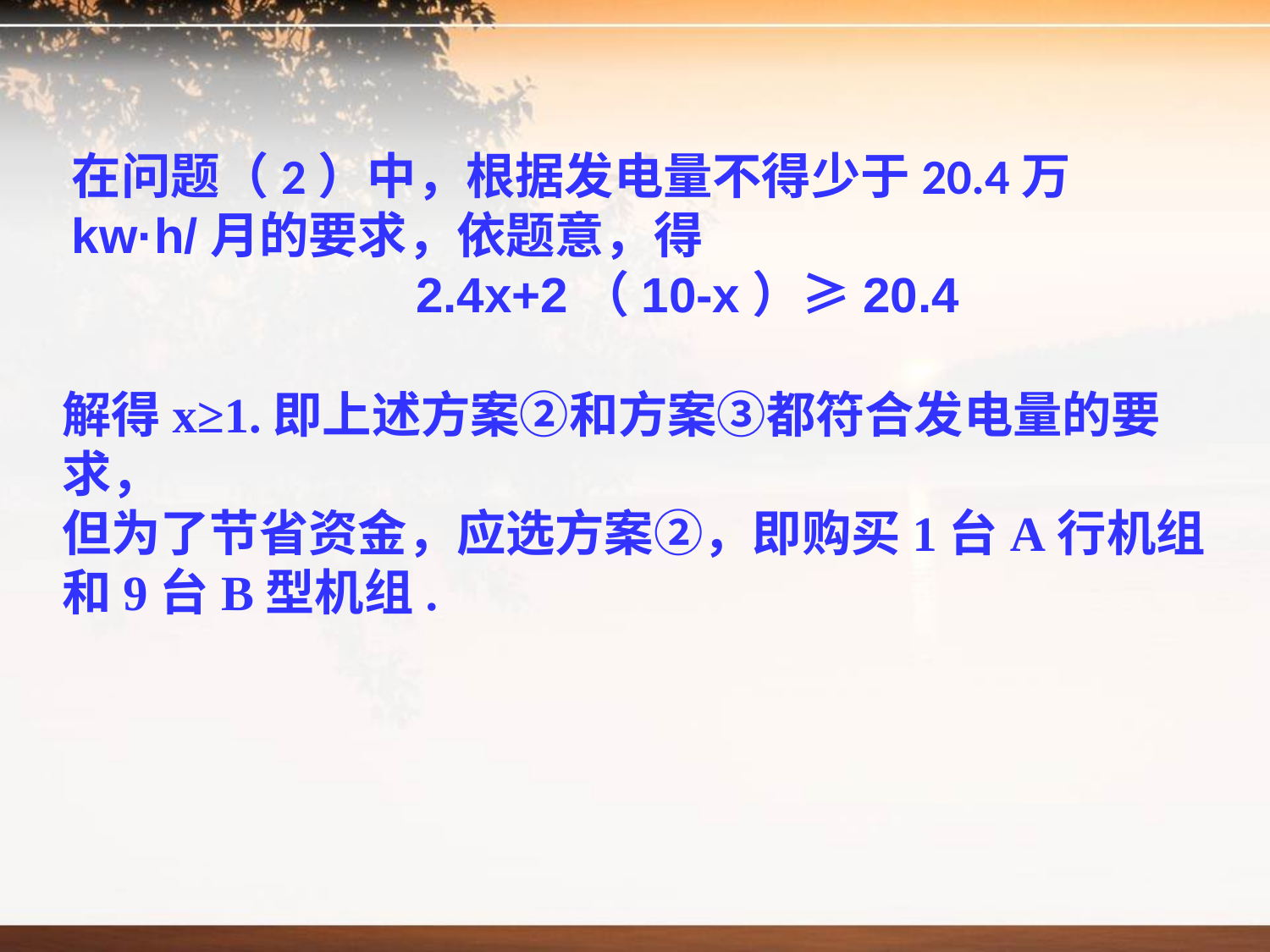

在问题（2）中，根据发电量不得少于20.4万kw·h/月的要求，依题意，得
                         2.4x+2（10-x）≥20.4
解得x≥1.即上述方案②和方案③都符合发电量的要求，
但为了节省资金，应选方案②，即购买1台A行机组和9台B型机组.